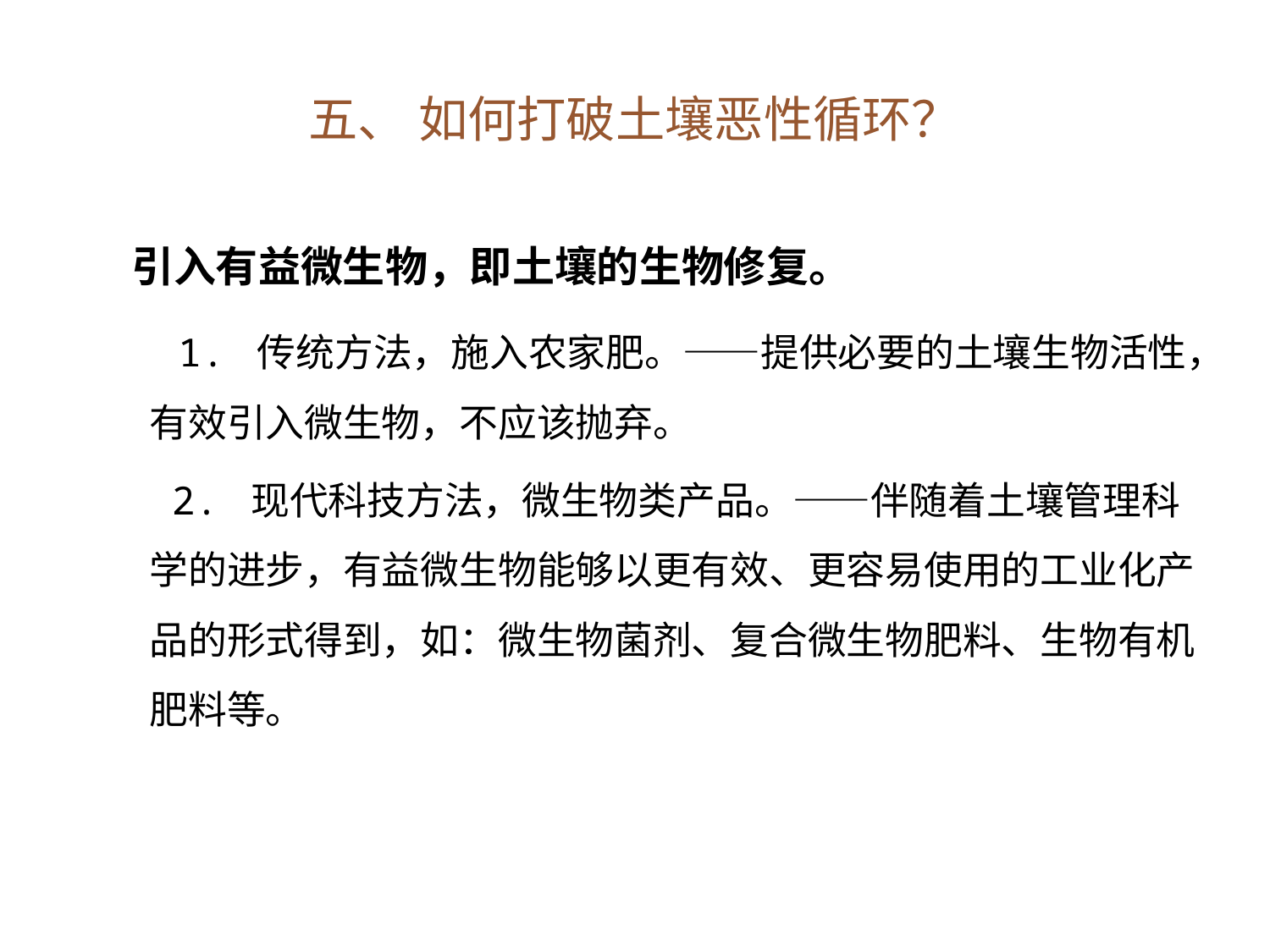

五、 如何打破土壤恶性循环？
  引入有益微生物，即土壤的生物修复。
   1. 传统方法，施入农家肥。——提供必要的土壤生物活性，有效引入微生物，不应该抛弃。
   2. 现代科技方法，微生物类产品。——伴随着土壤管理科学的进步，有益微生物能够以更有效、更容易使用的工业化产品的形式得到，如：微生物菌剂、复合微生物肥料、生物有机肥料等。